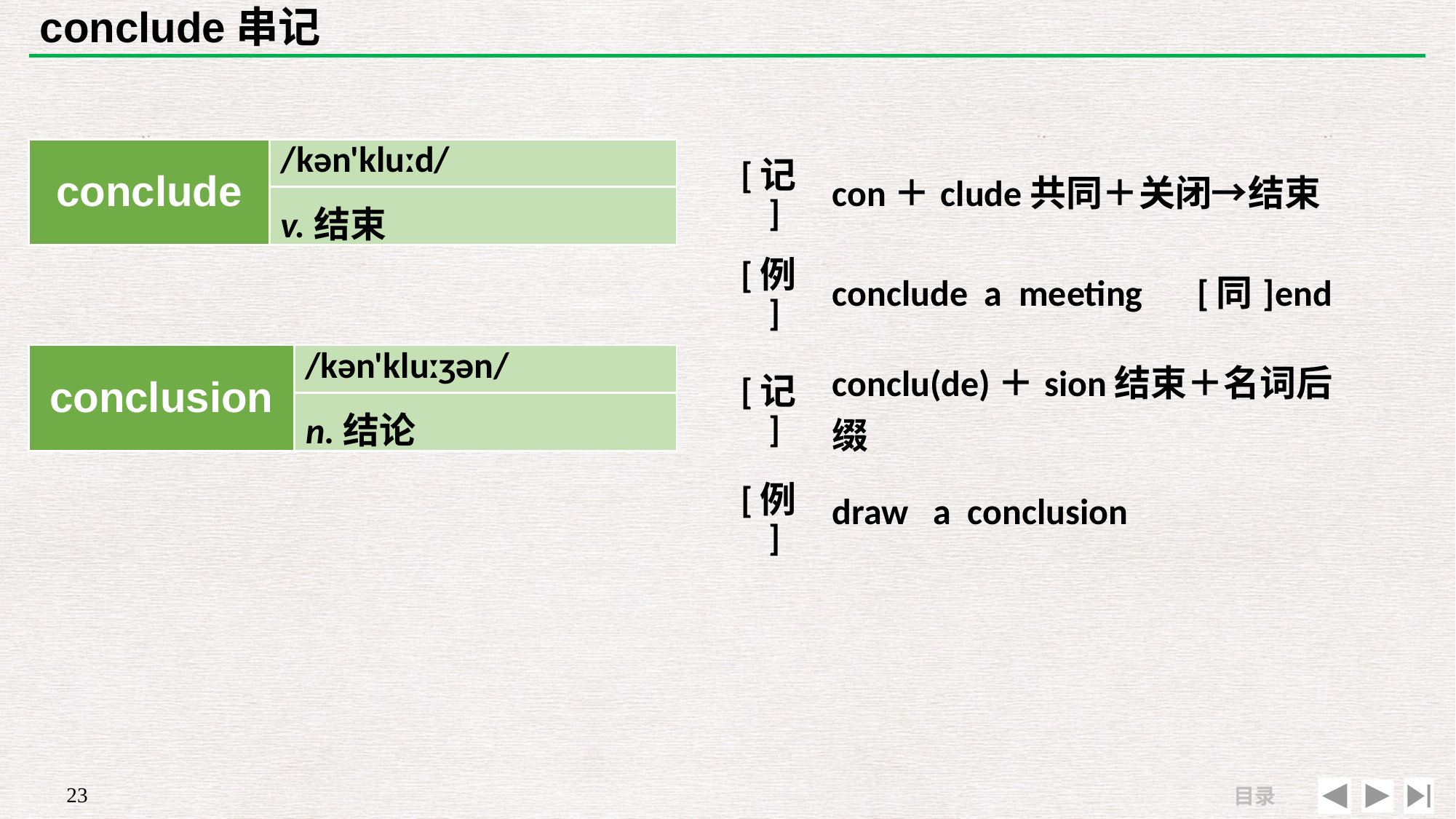

# conclude串记

| conclude | /kən'kluːd/ |
| --- | --- |
|  |  |
| [记] | con＋clude共同＋关闭→结束 |
| --- | --- |
| [例] | conclude a meeting　[同]end |
v.结束
| conclusion | /kən'kluːʒən/ |
| --- | --- |
|  |  |
| [记] | conclu(de)＋sion结束＋名词后缀 |
| --- | --- |
| [例] | draw a conclusion |
n.结论